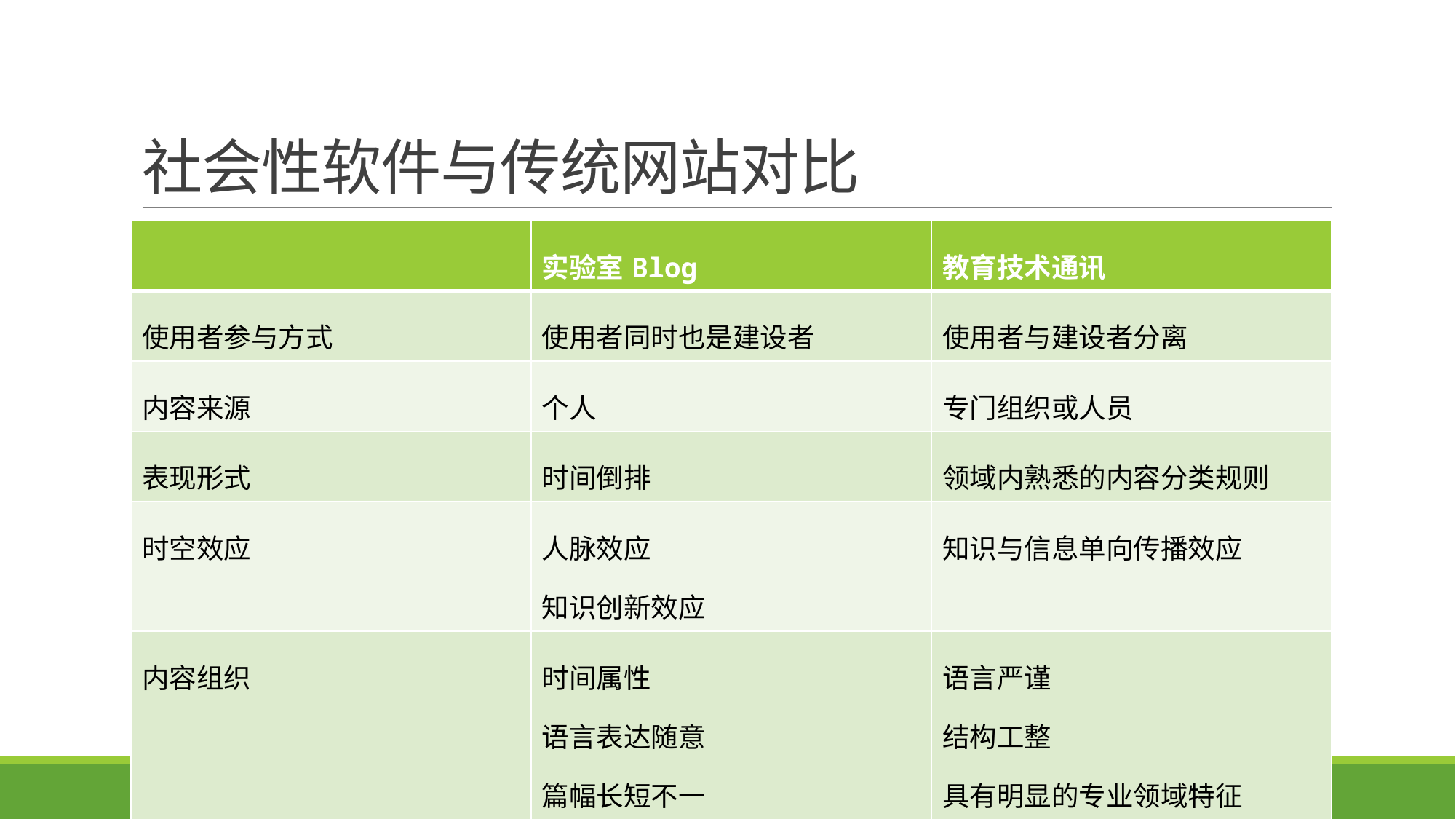

# 社会性软件与传统网站对比
|  | 实验室Blog | 教育技术通讯 |
| --- | --- | --- |
| 使用者参与方式 | 使用者同时也是建设者 | 使用者与建设者分离 |
| 内容来源 | 个人 | 专门组织或人员 |
| 表现形式 | 时间倒排 | 领域内熟悉的内容分类规则 |
| 时空效应 | 人脉效应 知识创新效应 | 知识与信息单向传播效应 |
| 内容组织 | 时间属性 语言表达随意 篇幅长短不一 具体主题分散 | 语言严谨 结构工整 具有明显的专业领域特征 |